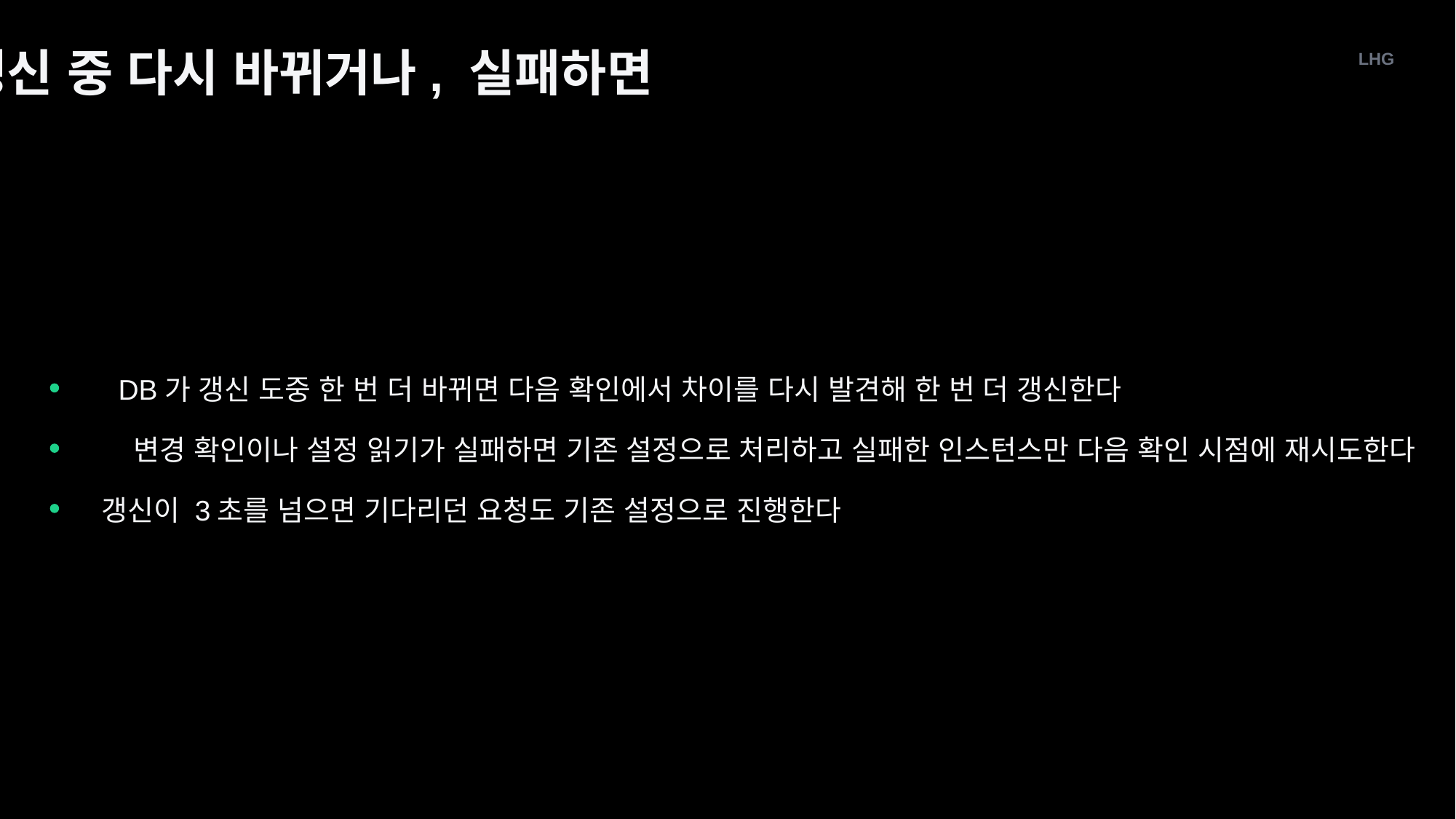

갱신 중 다시 바뀌거나, 실패하면
LHG
DB가 갱신 도중 한 번 더 바뀌면 다음 확인에서 차이를 다시 발견해 한 번 더 갱신한다

변경 확인이나 설정 읽기가 실패하면 기존 설정으로 처리하고 실패한 인스턴스만 다음 확인 시점에 재시도한다

갱신이 3초를 넘으면 기다리던 요청도 기존 설정으로 진행한다